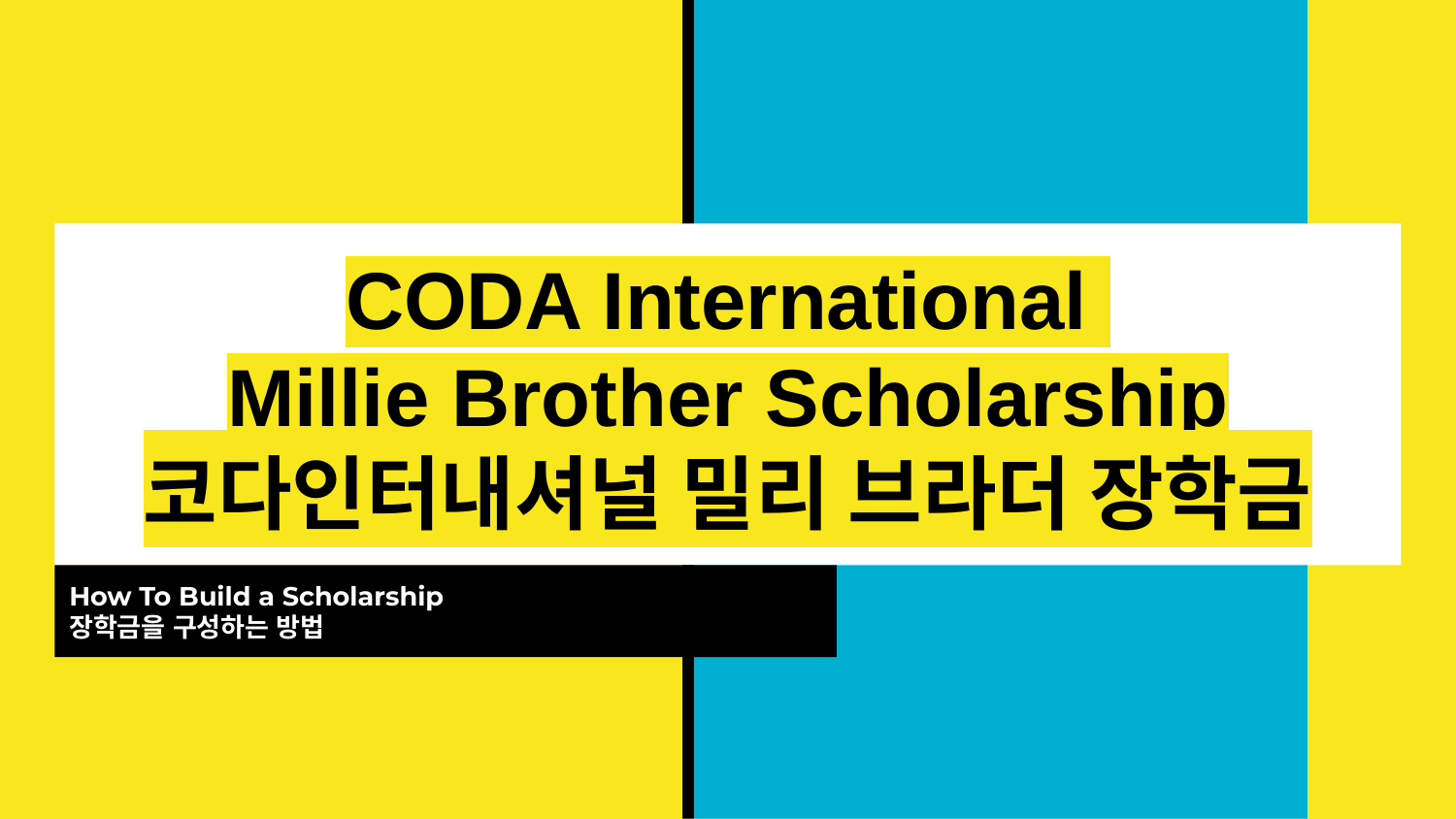

# CODA International
Millie Brother Scholarship
코다인터내셔널 밀리 브라더 장학금
How To Build a Scholarship
장학금을 구성하는 방법